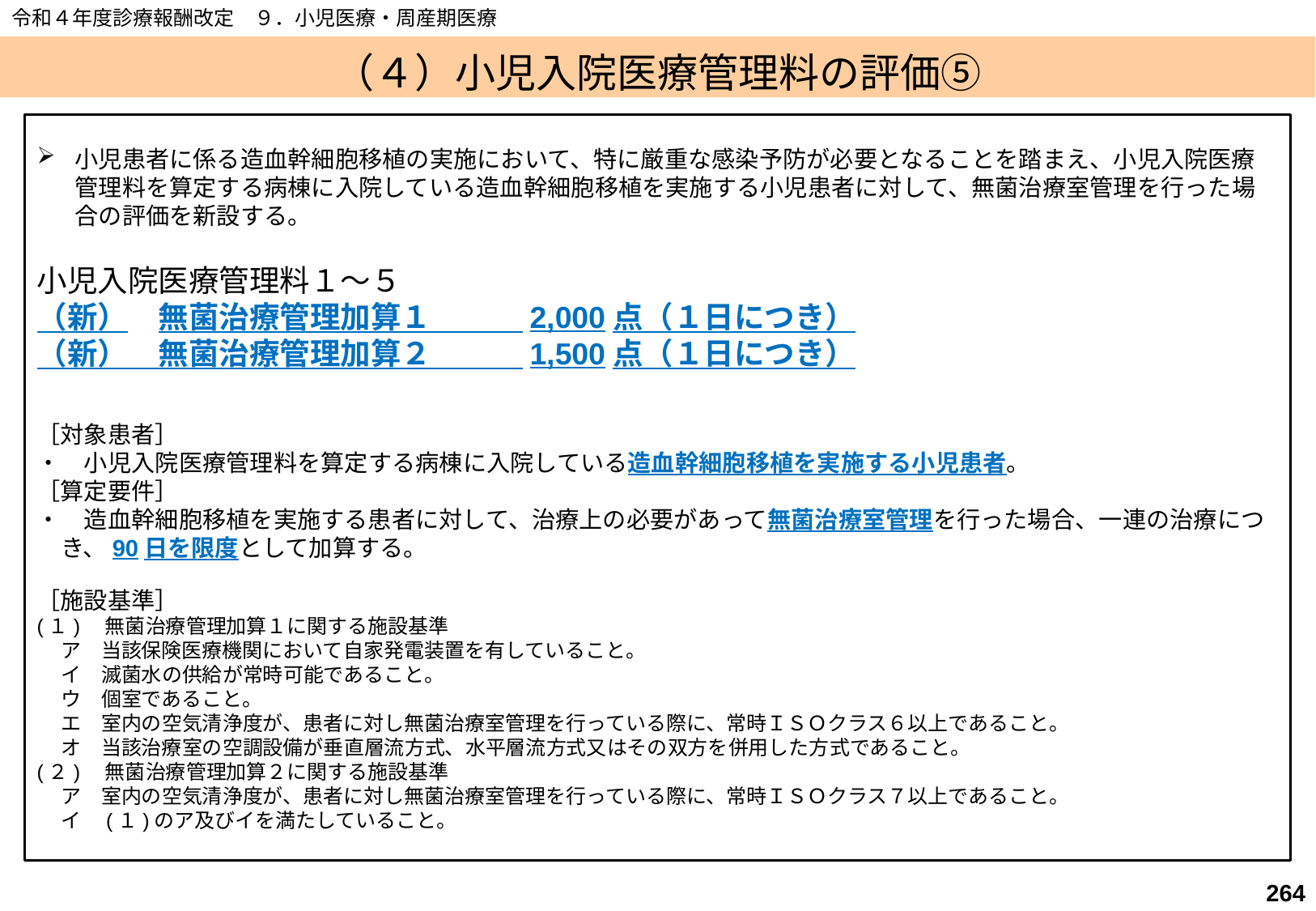

令和４年度診療報酬改定　９．小児医療・周産期医療
# （４）小児入院医療管理料の評価⑤

小児患者に係る造血幹細胞移植の実施において、特に厳重な感染予防が必要となることを踏まえ、小児入院医療管理料を算定する病棟に入院している造血幹細胞移植を実施する小児患者に対して、無菌治療室管理を行った場合の評価を新設する。

小児入院医療管理料１～５
（新）	無菌治療管理加算１　　　2,000点（１日につき）
（新）　無菌治療管理加算２　　　1,500点（１日につき）

［対象患者］
・　小児入院医療管理料を算定する病棟に入院している造血幹細胞移植を実施する小児患者。
［算定要件］
・　造血幹細胞移植を実施する患者に対して、治療上の必要があって無菌治療室管理を行った場合、一連の治療につき、90日を限度として加算する。

［施設基準］
(１)　無菌治療管理加算１に関する施設基準
ア　当該保険医療機関において自家発電装置を有していること。
イ　滅菌水の供給が常時可能であること。
ウ　個室であること。
エ　室内の空気清浄度が、患者に対し無菌治療室管理を行っている際に、常時ＩＳＯクラス６以上であること。
オ　当該治療室の空調設備が垂直層流方式、水平層流方式又はその双方を併用した方式であること。
(２)　無菌治療管理加算２に関する施設基準
ア　室内の空気清浄度が、患者に対し無菌治療室管理を行っている際に、常時ＩＳＯクラス７以上であること。
イ　(１)のア及びイを満たしていること。

264